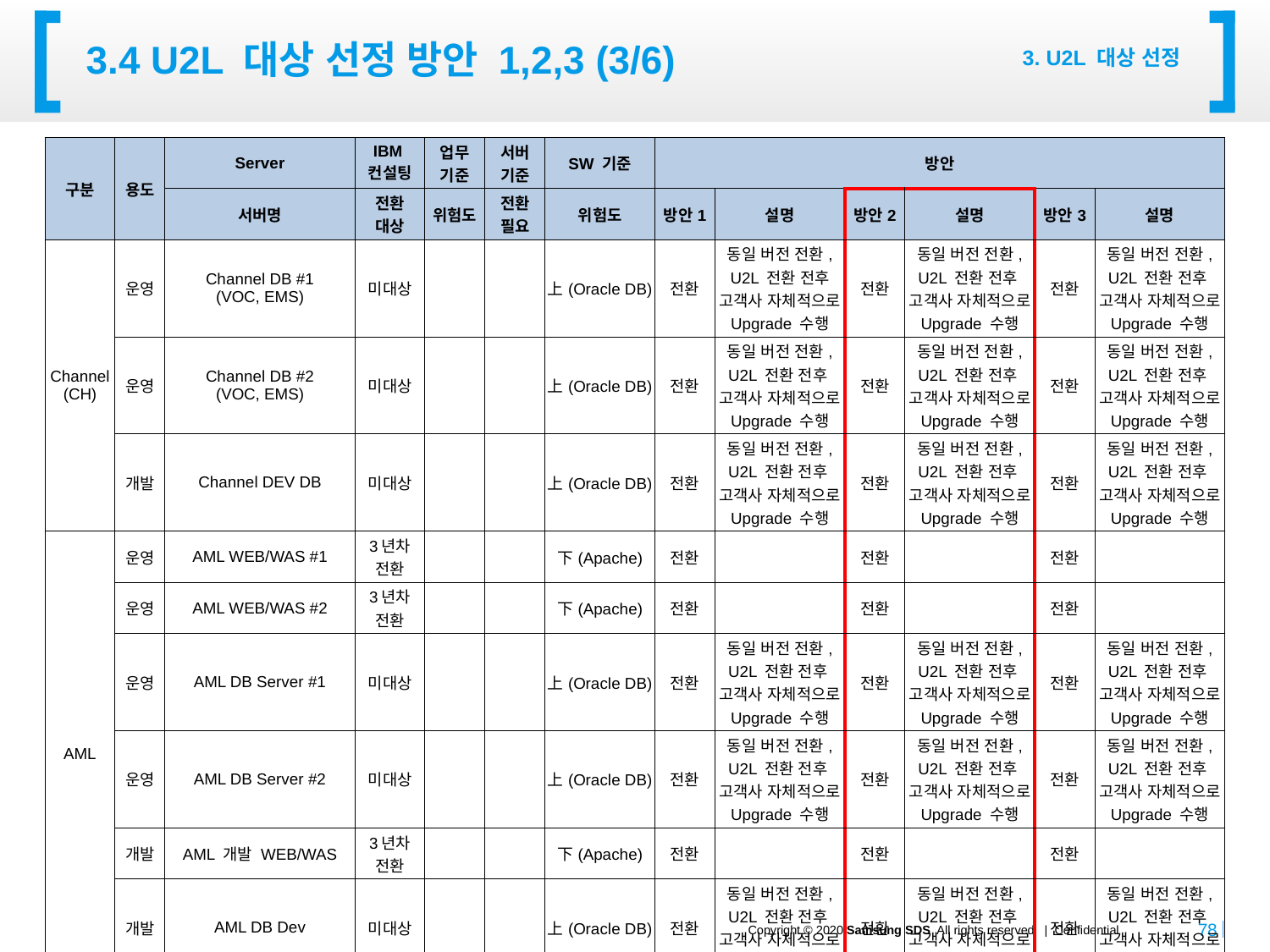

# 3.4 u2l 대상 선정 방안 1,2,3 (3/6)
3. U2L 대상 선정
| 구분 | 용도 | Server | IBM 컨설팅 | 업무 기준 | 서버 기준 | SW 기준 | 방안 |  |  |  |  |  |
| --- | --- | --- | --- | --- | --- | --- | --- | --- | --- | --- | --- | --- |
|  |  | 서버명 | 전환 대상 | 위험도 | 전환 필요 | 위험도 | 방안1 | 설명 | 방안2 | 설명 | 방안3 | 설명 |
| Channel (CH) | 운영 | Channel DB #1 (VOC, EMS) | 미대상 |  |  | 上(Oracle DB) | 전환 | 동일 버전 전환, U2L 전환 전후 고객사 자체적으로 Upgrade 수행 | 전환 | 동일 버전 전환, U2L 전환 전후 고객사 자체적으로 Upgrade 수행 | 전환 | 동일 버전 전환, U2L 전환 전후 고객사 자체적으로 Upgrade 수행 |
|  | 운영 | Channel DB #2 (VOC, EMS) | 미대상 |  |  | 上(Oracle DB) | 전환 | 동일 버전 전환, U2L 전환 전후 고객사 자체적으로 Upgrade 수행 | 전환 | 동일 버전 전환, U2L 전환 전후 고객사 자체적으로 Upgrade 수행 | 전환 | 동일 버전 전환, U2L 전환 전후 고객사 자체적으로 Upgrade 수행 |
|  | 개발 | Channel DEV DB | 미대상 |  |  | 上(Oracle DB) | 전환 | 동일 버전 전환, U2L 전환 전후 고객사 자체적으로 Upgrade 수행 | 전환 | 동일 버전 전환, U2L 전환 전후 고객사 자체적으로 Upgrade 수행 | 전환 | 동일 버전 전환, U2L 전환 전후 고객사 자체적으로 Upgrade 수행 |
| AML | 운영 | AML WEB/WAS #1 | 3년차 전환 |  |  | 下(Apache) | 전환 |  | 전환 |  | 전환 |  |
|  | 운영 | AML WEB/WAS #2 | 3년차 전환 |  |  | 下(Apache) | 전환 |  | 전환 |  | 전환 |  |
|  | 운영 | AML DB Server #1 | 미대상 |  |  | 上(Oracle DB) | 전환 | 동일 버전 전환, U2L 전환 전후 고객사 자체적으로 Upgrade 수행 | 전환 | 동일 버전 전환, U2L 전환 전후 고객사 자체적으로 Upgrade 수행 | 전환 | 동일 버전 전환, U2L 전환 전후 고객사 자체적으로 Upgrade 수행 |
|  | 운영 | AML DB Server #2 | 미대상 |  |  | 上(Oracle DB) | 전환 | 동일 버전 전환, U2L 전환 전후 고객사 자체적으로 Upgrade 수행 | 전환 | 동일 버전 전환, U2L 전환 전후 고객사 자체적으로 Upgrade 수행 | 전환 | 동일 버전 전환, U2L 전환 전후 고객사 자체적으로 Upgrade 수행 |
|  | 개발 | AML 개발 WEB/WAS | 3년차 전환 |  |  | 下(Apache) | 전환 |  | 전환 |  | 전환 |  |
|  | 개발 | AML DB Dev | 미대상 |  |  | 上(Oracle DB) | 전환 | 동일 버전 전환, U2L 전환 전후 고객사 자체적으로 Upgrade 수행 | 전환 | 동일 버전 전환, U2L 전환 전후 고객사 자체적으로 Upgrade 수행 | 전환 | 동일 버전 전환, U2L 전환 전후 고객사 자체적으로 Upgrade 수행 |